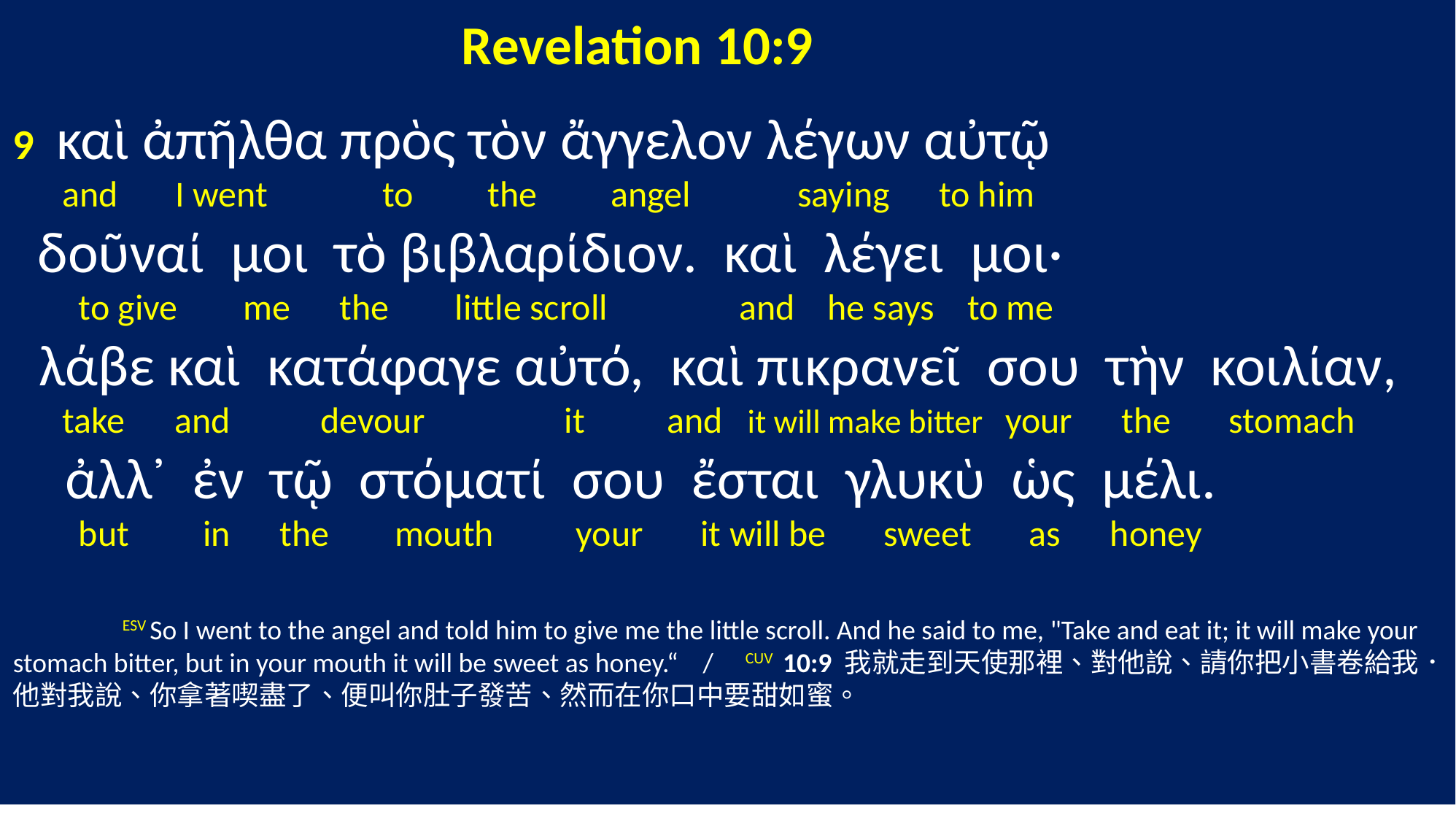

Revelation 10:9

9  καὶ ἀπῆλθα πρὸς τὸν ἄγγελον λέγων αὐτῷ
      and       I went              to         the         angel             saying      to him
  δοῦναί  μοι  τὸ βιβλαρίδιον.  καὶ  λέγει  μοι·
        to give        me      the        little scroll                and    he says    to me
  λάβε καὶ  κατάφαγε αὐτό,  καὶ πικρανεῖ  σου  τὴν  κοιλίαν,
      take      and           devour                 it          and   it will make bitter   your      the       stomach
    ἀλλ᾽  ἐν  τῷ  στόματί  σου  ἔσται  γλυκὺ  ὡς  μέλι.
        but         in      the        mouth          your       it will be       sweet       as      honey

	ESV So I went to the angel and told him to give me the little scroll. And he said to me, "Take and eat it; it will make your stomach bitter, but in your mouth it will be sweet as honey.“    /     CUV  10:9 我就走到天使那裡、對他說、請你把小書卷給我．他對我說、你拿著喫盡了、便叫你肚子發苦、然而在你口中要甜如蜜。